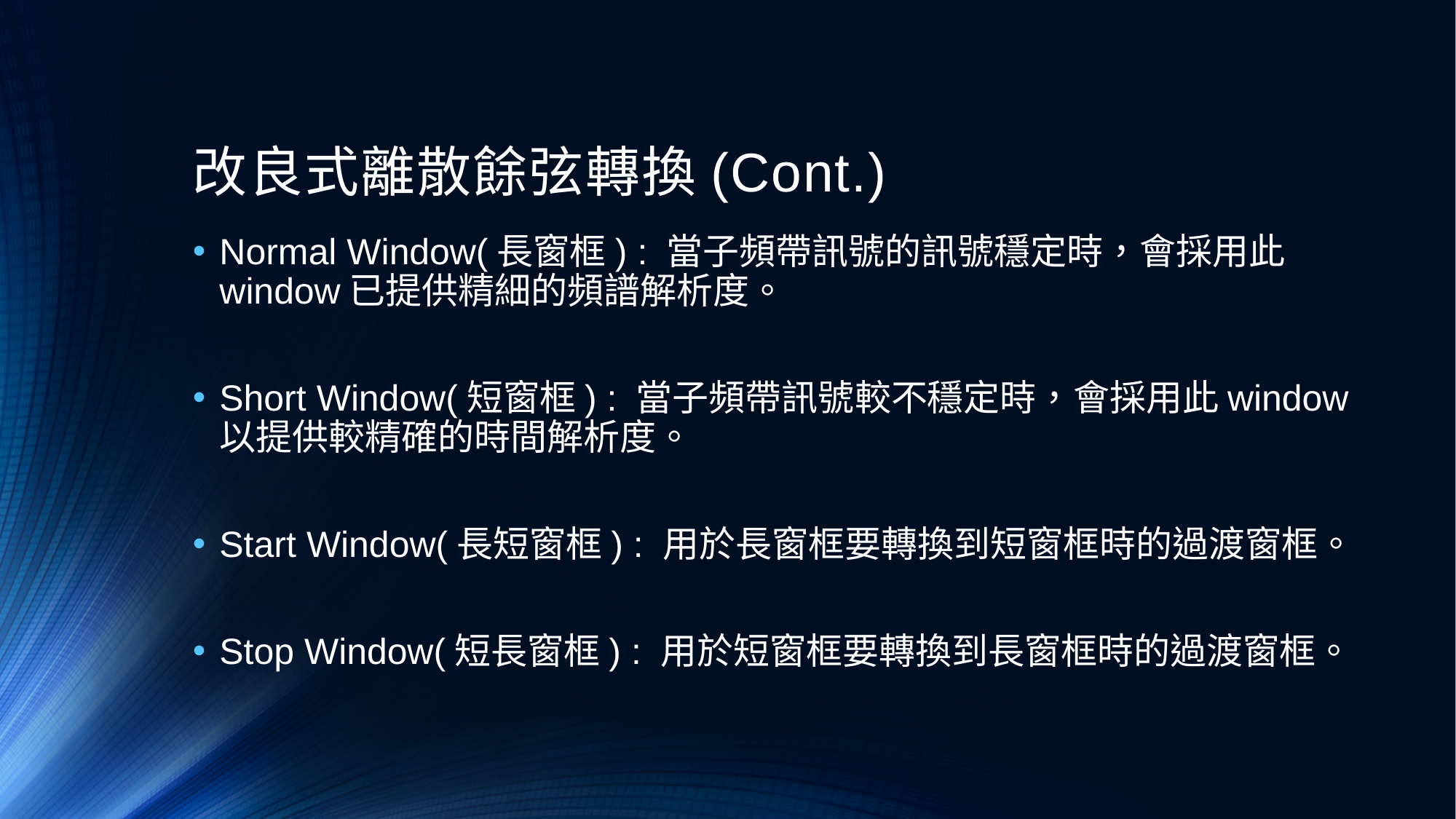

# 改良式離散餘弦轉換(Cont.)
Normal Window(長窗框) : 當子頻帶訊號的訊號穩定時，會採用此window已提供精細的頻譜解析度。

Short Window(短窗框) : 當子頻帶訊號較不穩定時，會採用此window以提供較精確的時間解析度。

Start Window(長短窗框) : 用於長窗框要轉換到短窗框時的過渡窗框。

Stop Window(短長窗框) : 用於短窗框要轉換到長窗框時的過渡窗框。